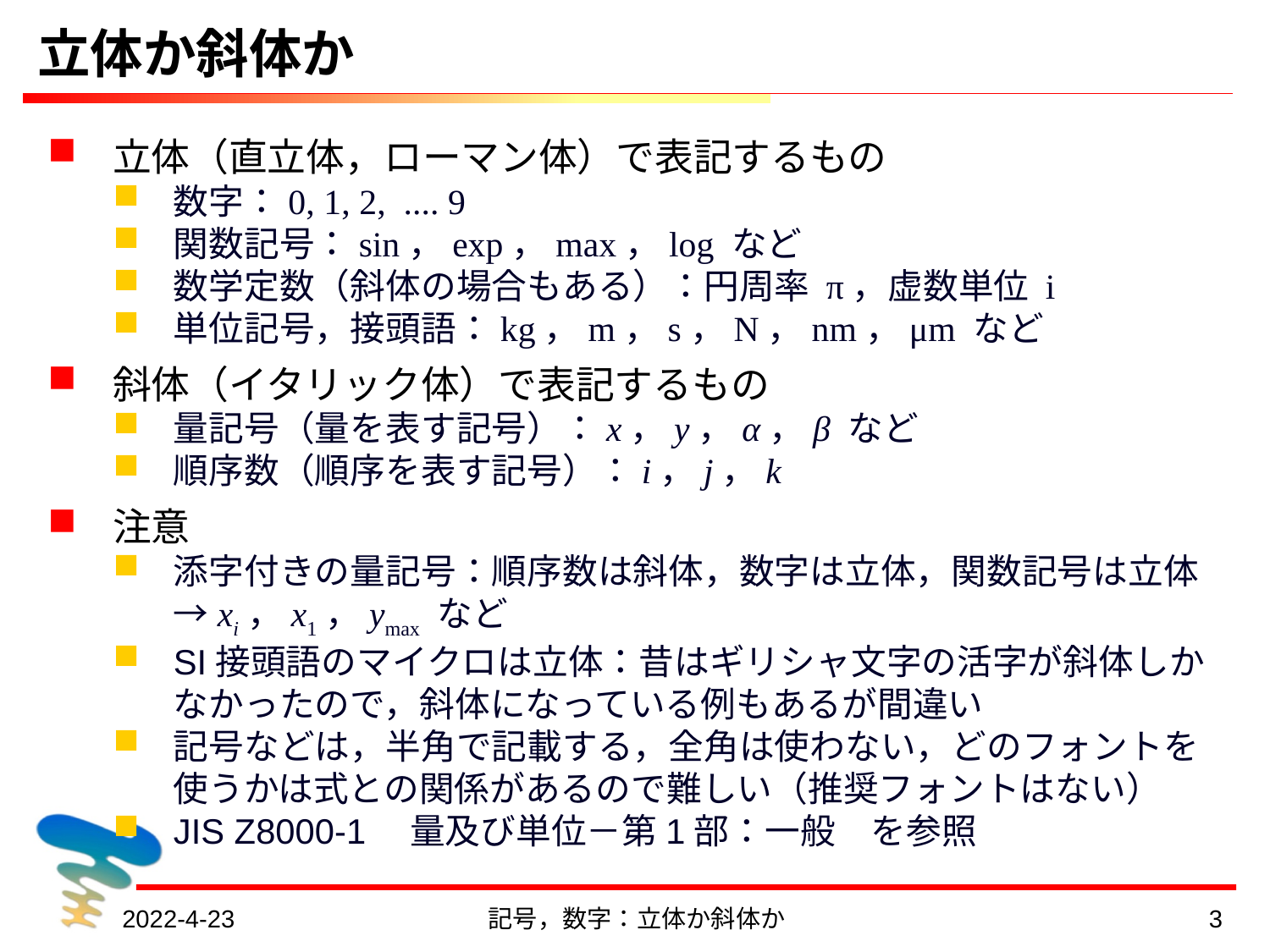

# 立体か斜体か
立体（直立体，ローマン体）で表記するもの
数字：0, 1, 2,  .... 9
関数記号：sin，exp，max，log など
数学定数（斜体の場合もある）：円周率 π，虚数単位 i
単位記号，接頭語：kg，m，s，N，nm，μm など
斜体（イタリック体）で表記するもの
量記号（量を表す記号）：x，y，α，β など
順序数（順序を表す記号）：i，j，k
注意
添字付きの量記号：順序数は斜体，数字は立体，関数記号は立体→xi，x1，ymax など
SI接頭語のマイクロは立体：昔はギリシャ文字の活字が斜体しかなかったので，斜体になっている例もあるが間違い
記号などは，半角で記載する，全角は使わない，どのフォントを使うかは式との関係があるので難しい（推奨フォントはない）
JIS Z8000-1　量及び単位－第1部：一般　を参照

2022-4-23
記号，数字：立体か斜体か
3